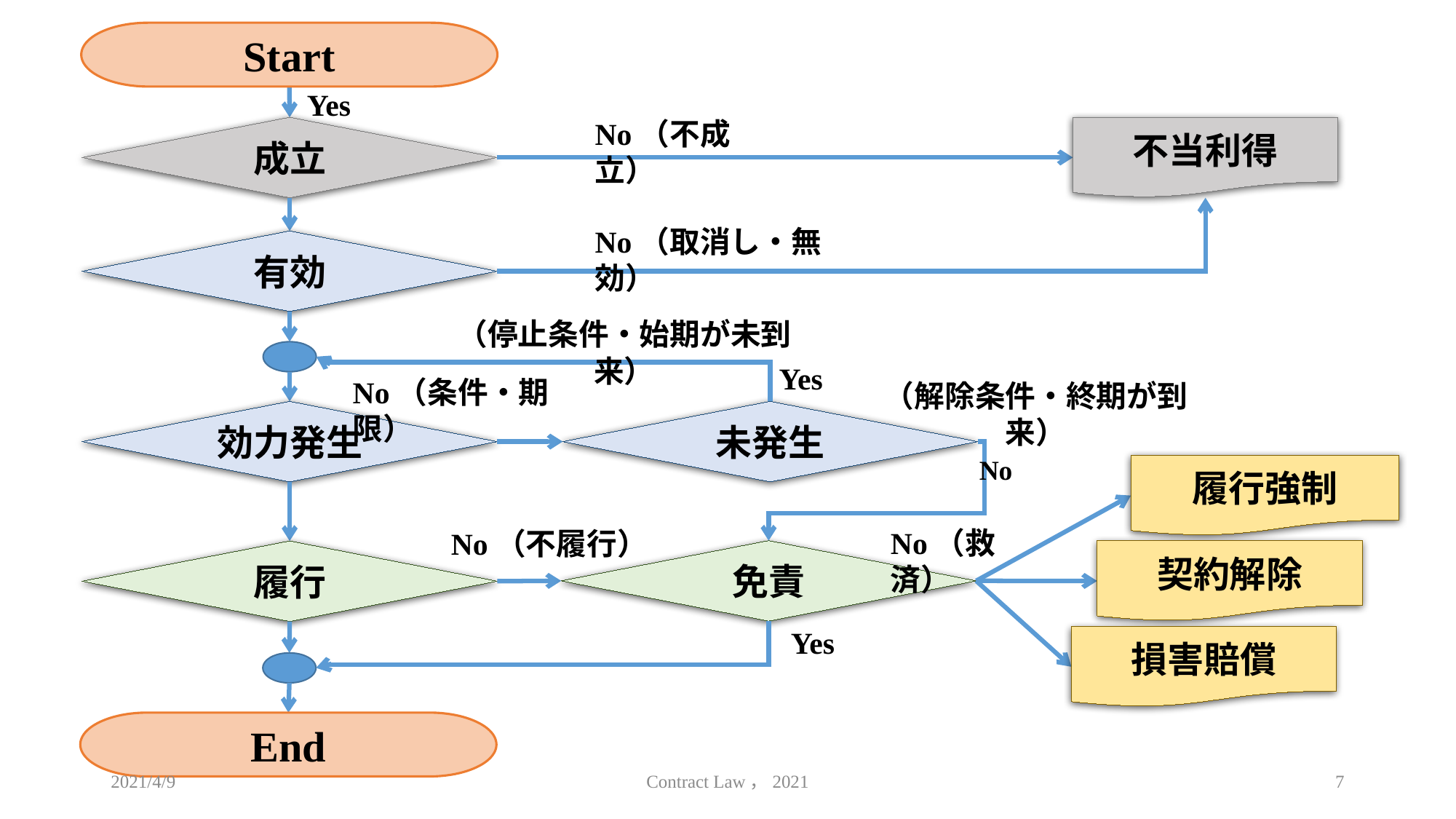

Start
Yes
No（不成立）
成立
不当利得
No（取消し・無効）
有効
（停止条件・始期が未到来）

Yes
No（条件・期限）
（解除条件・終期が到来）
効力発生
未発生
No
履行強制
No（救済）
No（不履行）
免責
契約解除
履行
Yes
損害賠償

End
2021/4/9
Contract Law，2021
7